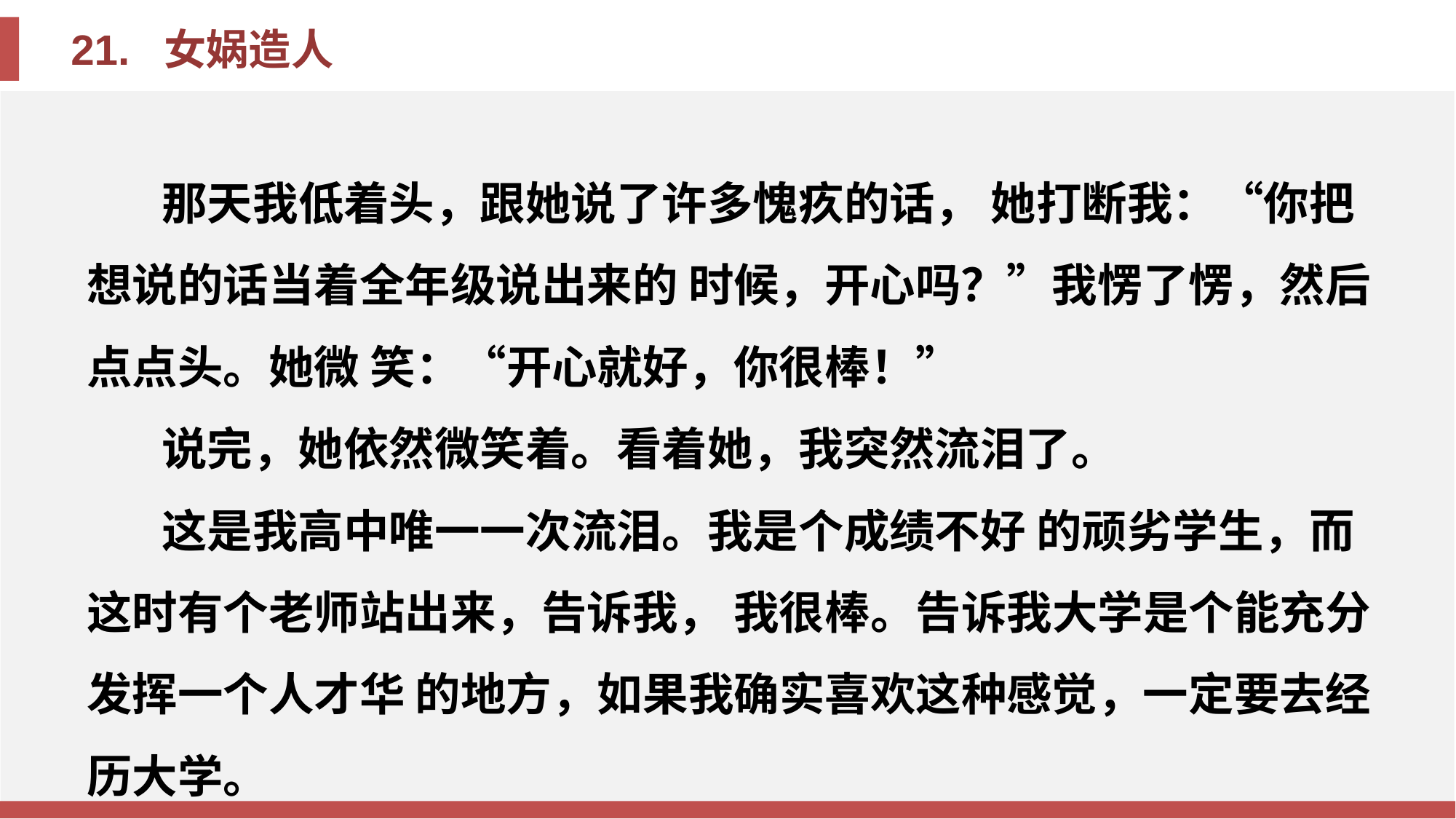

那天我低着头，跟她说了许多愧疚的话， 她打断我：“你把想说的话当着全年级说出来的 时候，开心吗？”我愣了愣，然后点点头。她微 笑：“开心就好，你很棒！”
说完，她依然微笑着。看着她，我突然流泪了。
这是我高中唯一一次流泪。我是个成绩不好 的顽劣学生，而这时有个老师站出来，告诉我， 我很棒。告诉我大学是个能充分发挥一个人才华 的地方，如果我确实喜欢这种感觉，一定要去经 历大学。